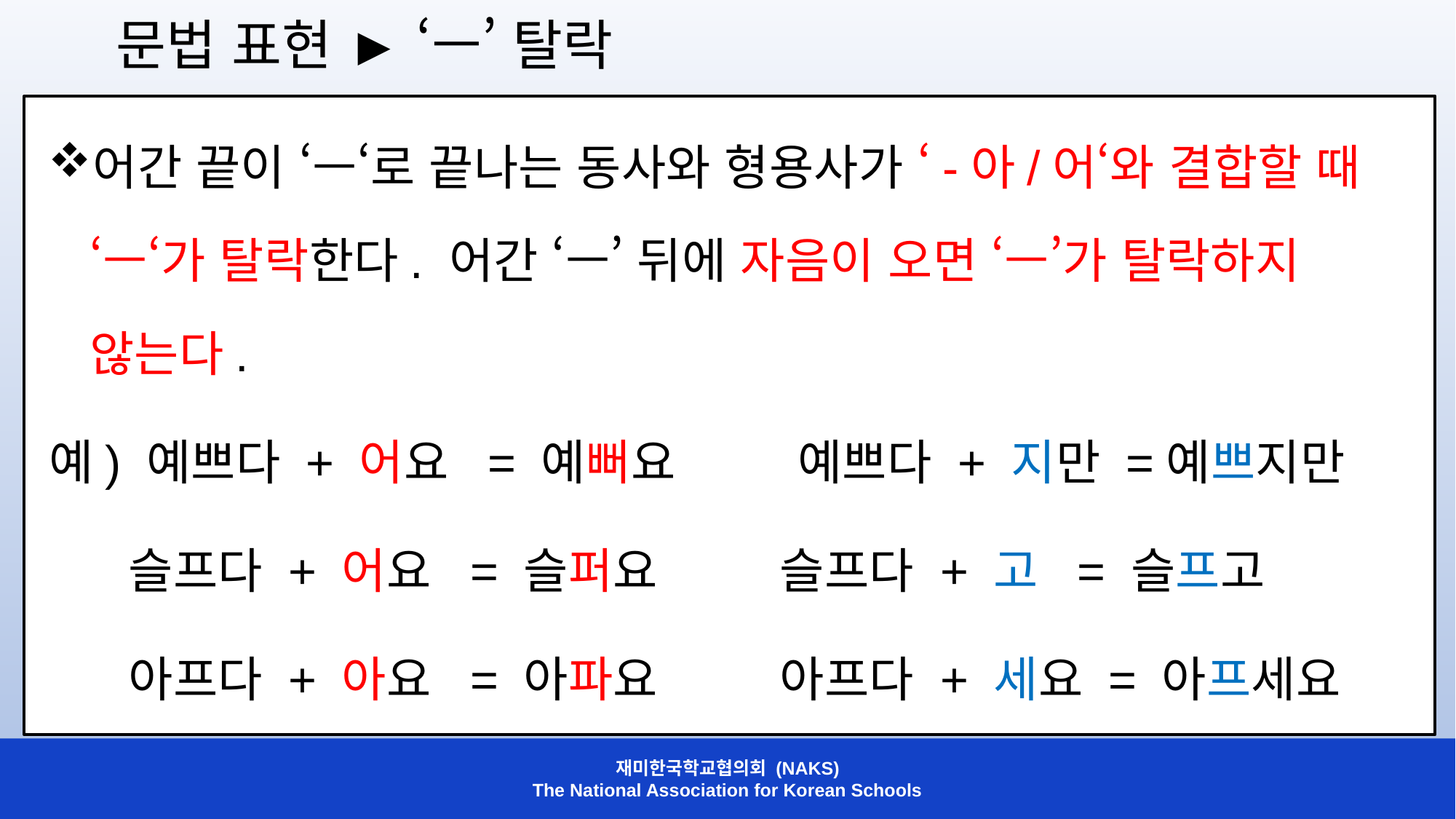

문법 표현 ► ‘ㅡ’ 탈락
어간 끝이 ‘ㅡ‘로 끝나는 동사와 형용사가 ‘-아/어‘와 결합할 때 ‘ㅡ‘가 탈락한다. 어간 ‘ㅡ’ 뒤에 자음이 오면 ‘ㅡ’가 탈락하지 않는다.
예) 예쁘다 + 어요  = 예뻐요         예쁘다 + 지만 =예쁘지만
     슬프다 + 어요  = 슬퍼요         슬프다 + 고  = 슬프고
     아프다 + 아요  = 아파요         아프다 + 세요 = 아프세요
재미한국학교협의회 (NAKS)
The National Association for Korean Schools